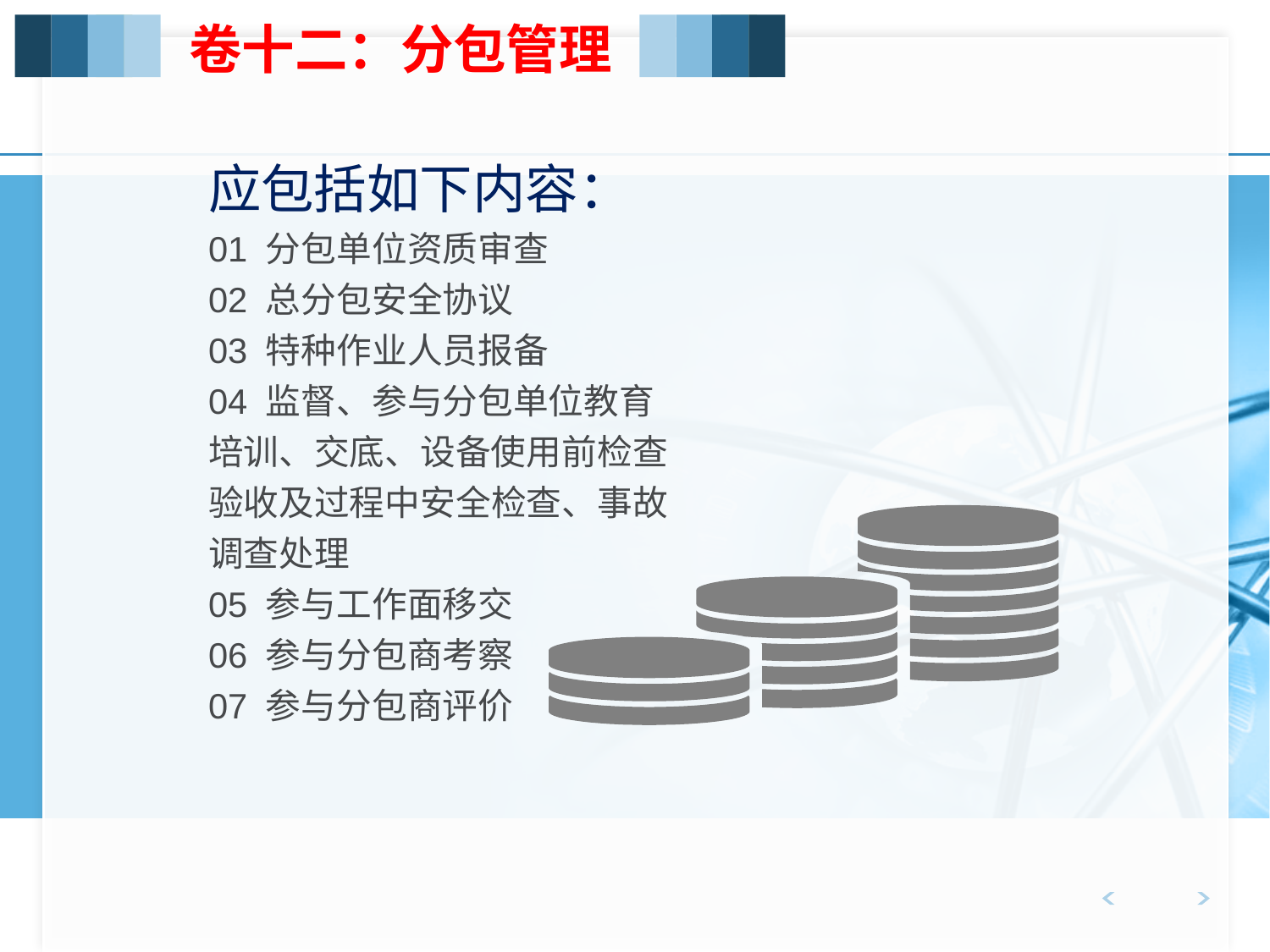

卷十二：分包管理

应包括如下内容：
01 分包单位资质审查
02 总分包安全协议
03 特种作业人员报备
04 监督、参与分包单位教育培训、交底、设备使用前检查验收及过程中安全检查、事故调查处理
05 参与工作面移交
06 参与分包商考察
07 参与分包商评价